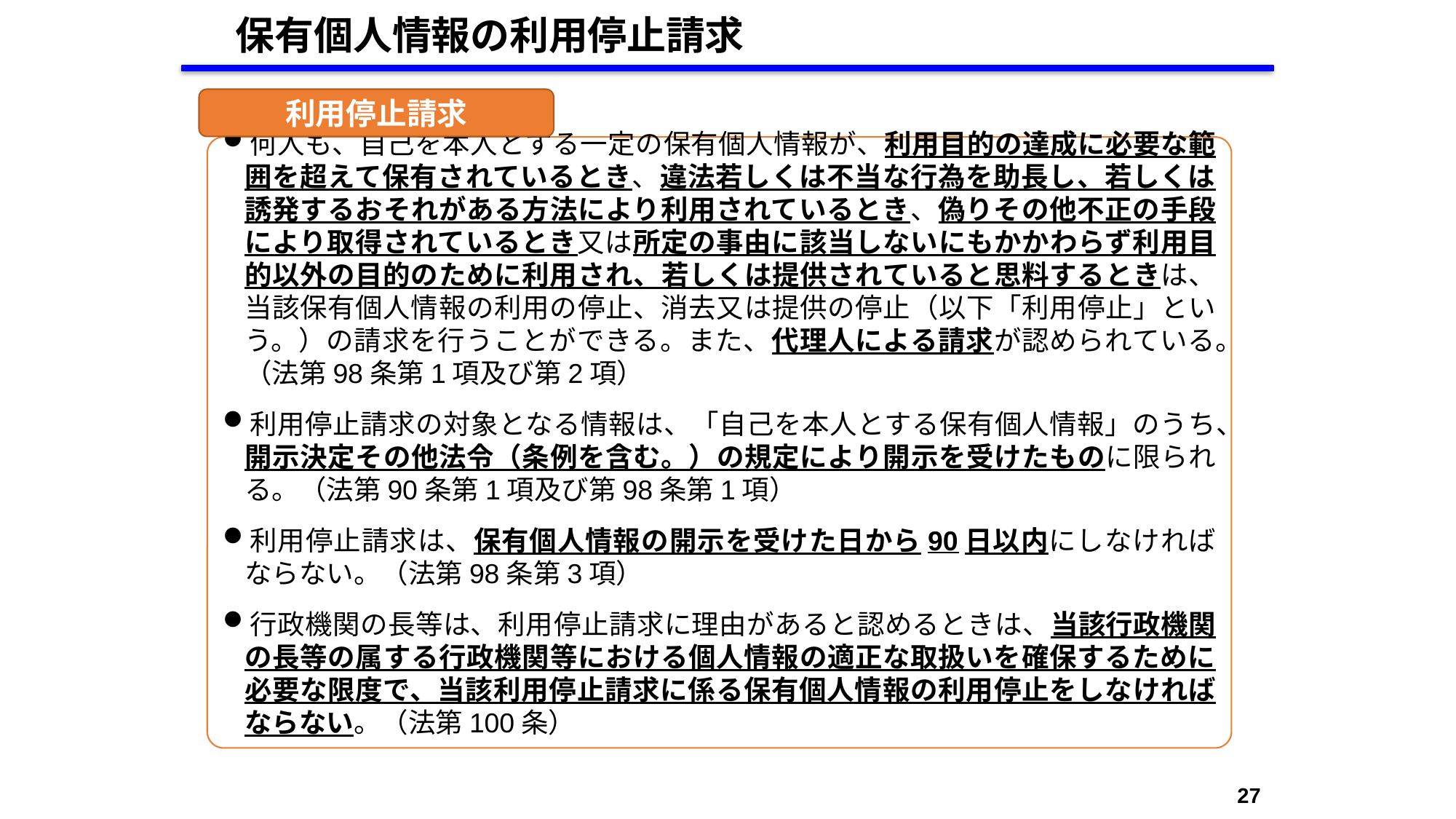

保有個人情報の利用停止請求

利用停止請求
何人も、自己を本人とする一定の保有個人情報が、利用目的の達成に必要な範囲を超えて保有されているとき、違法若しくは不当な行為を助長し、若しくは誘発するおそれがある方法により利用されているとき、偽りその他不正の手段により取得されているとき又は所定の事由に該当しないにもかかわらず利用目的以外の目的のために利用され、若しくは提供されていると思料するときは、当該保有個人情報の利用の停止、消去又は提供の停止（以下「利用停止」という。）の請求を行うことができる。また、代理人による請求が認められている。（法第98条第1項及び第2項）
利用停止請求の対象となる情報は、「自己を本人とする保有個人情報」のうち、開示決定その他法令（条例を含む。）の規定により開示を受けたものに限られる。（法第90条第1項及び第98条第1項）
利用停止請求は、保有個人情報の開示を受けた日から90日以内にしなければならない。（法第98条第3項）
行政機関の長等は、利用停止請求に理由があると認めるときは、当該行政機関の長等の属する行政機関等における個人情報の適正な取扱いを確保するために必要な限度で、当該利用停止請求に係る保有個人情報の利用停止をしなければならない。（法第100条）
27